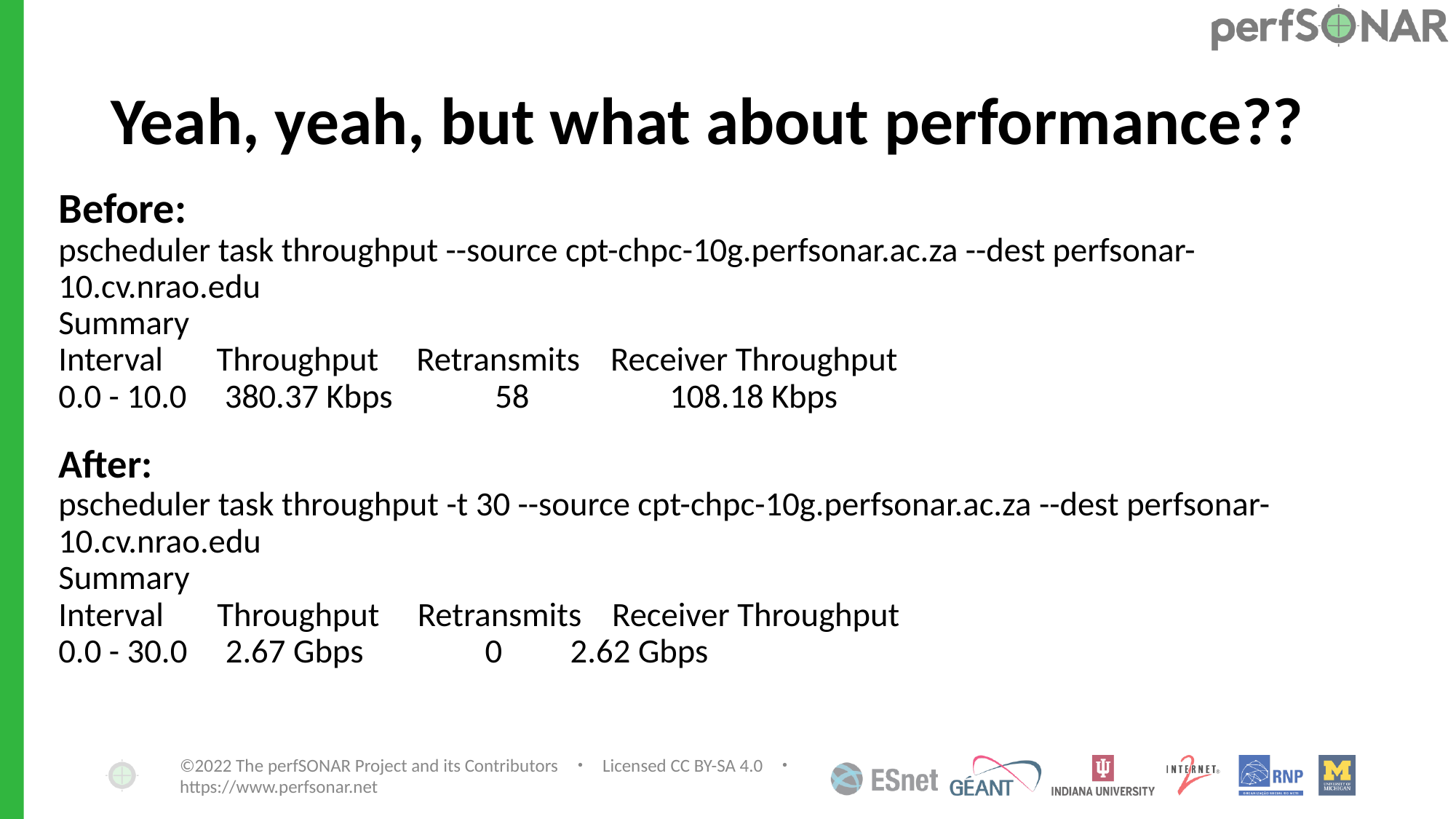

# Yeah, yeah, but what about performance??
Before:
pscheduler task throughput --source cpt-chpc-10g.perfsonar.ac.za --dest perfsonar-10.cv.nrao.edu
Summary
Interval       Throughput     Retransmits    Receiver Throughput
0.0 - 10.0     380.37 Kbps    	58		108.18 Kbps

After:
pscheduler task throughput -t 30 --source cpt-chpc-10g.perfsonar.ac.za --dest perfsonar-10.cv.nrao.edu
Summary
Interval       Throughput     Retransmits    Receiver Throughput
0.0 - 30.0     2.67 Gbps      	 0		   2.62 Gbps

©2022 The perfSONAR Project and its Contributors  ・  Licensed CC BY-SA 4.0  ・  https://www.perfsonar.net